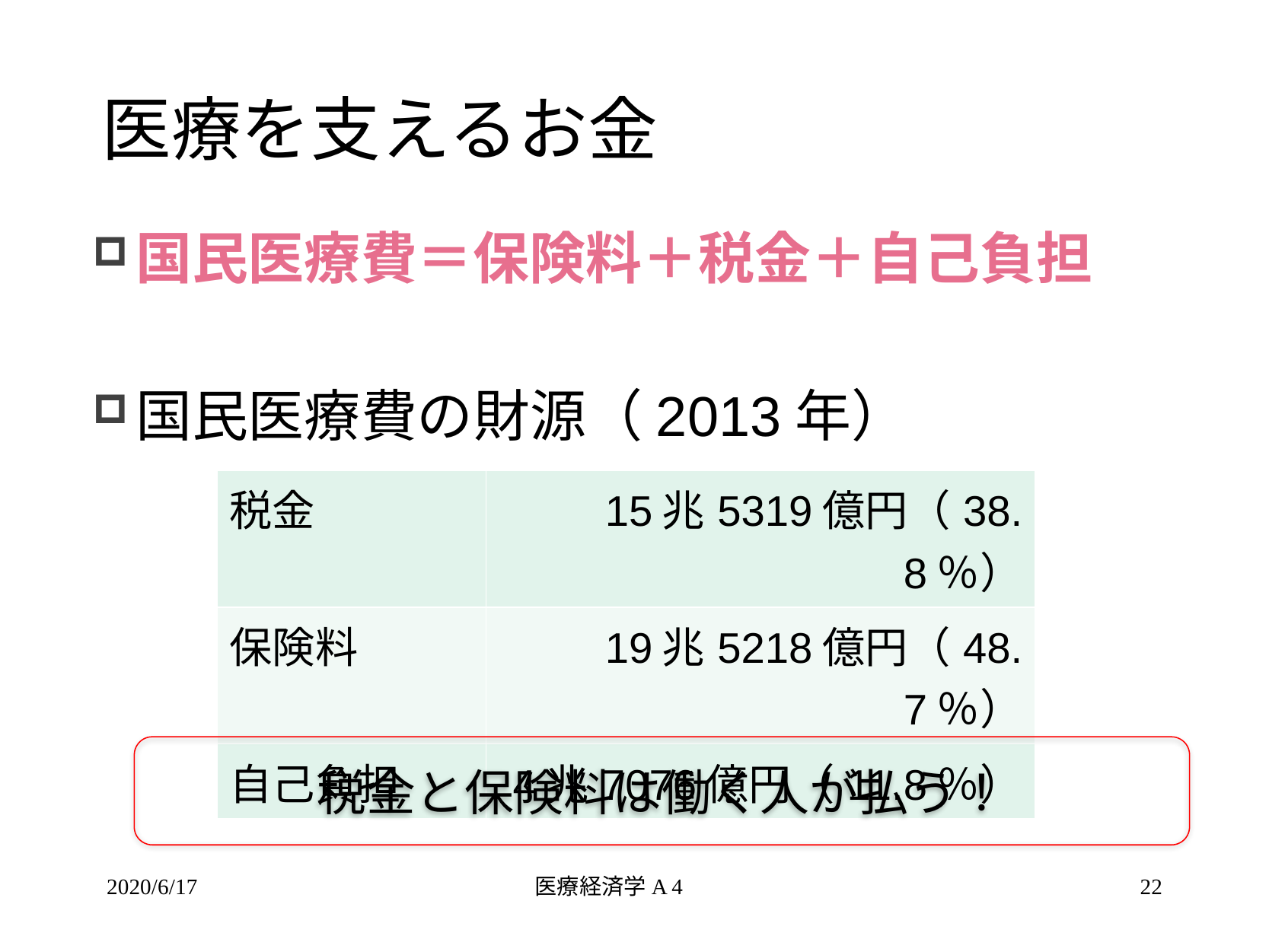

# 医療を支えるお金
国民医療費＝保険料＋税金＋自己負担

国民医療費の財源（2013年）

| 税金 | 15兆5319億円（38.8％） |
| --- | --- |
| 保険料 | 19兆5218億円（48.7％） |
| 自己負担 | 4兆7076億円（11.8％） |
税金と保険料は働く人が払う！
2020/6/17
医療経済学A 4
22